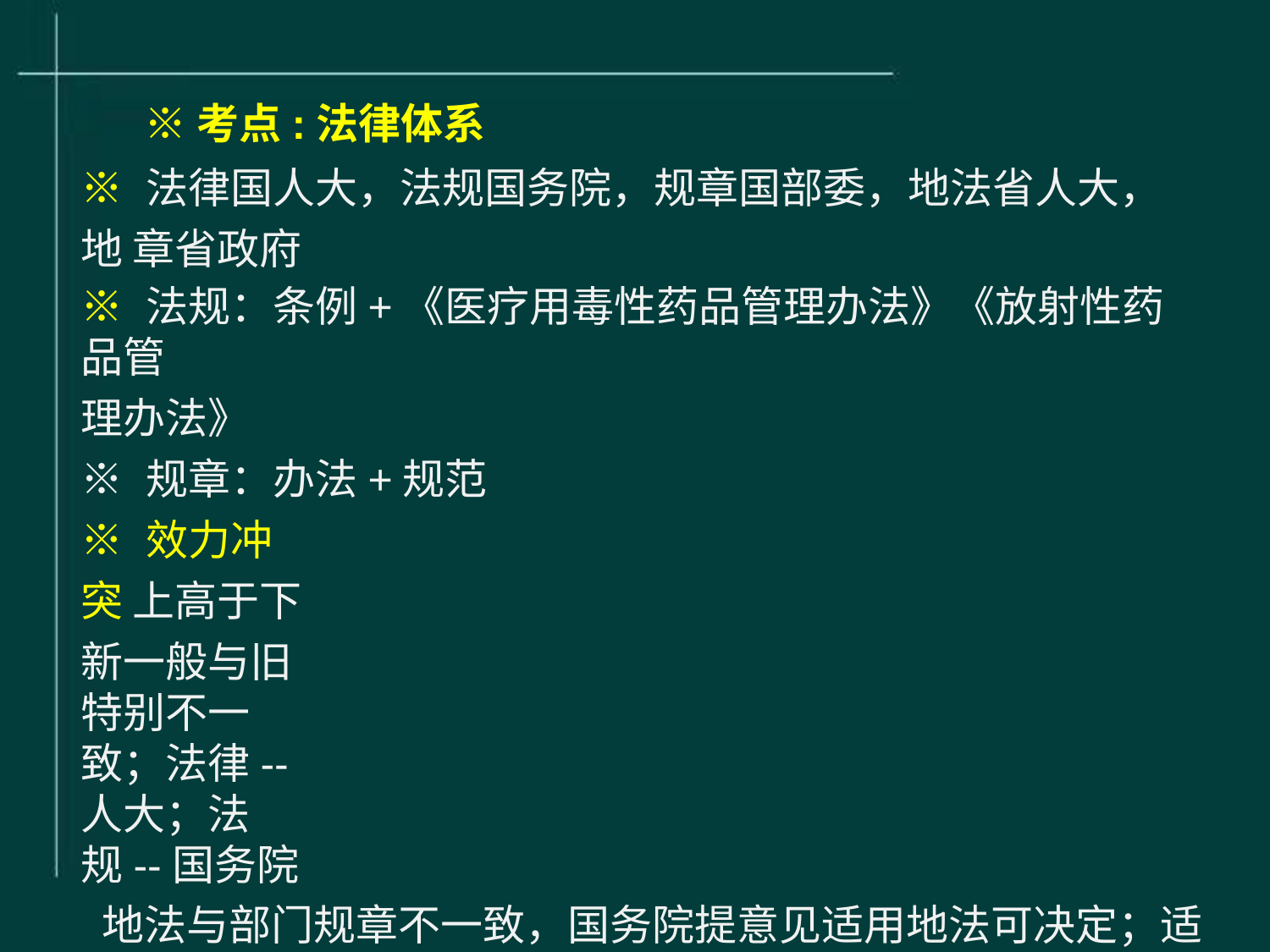

※考点:法律体系
※	法律国人大，法规国务院，规章国部委，地法省人大，地 章省政府
※	法规：条例+《医疗用毒性药品管理办法》《放射性药品管
理办法》
※	规章：办法+规范
※	效力冲突 上高于下
新一般与旧特别不一致；法律--人大；法规--国务院
地法与部门规章不一致，国务院提意见适用地法可决定；适 用规章提请全国人大常委会裁决；
部门规章间、部门规章与地方规章之间不一致，国务院裁决。